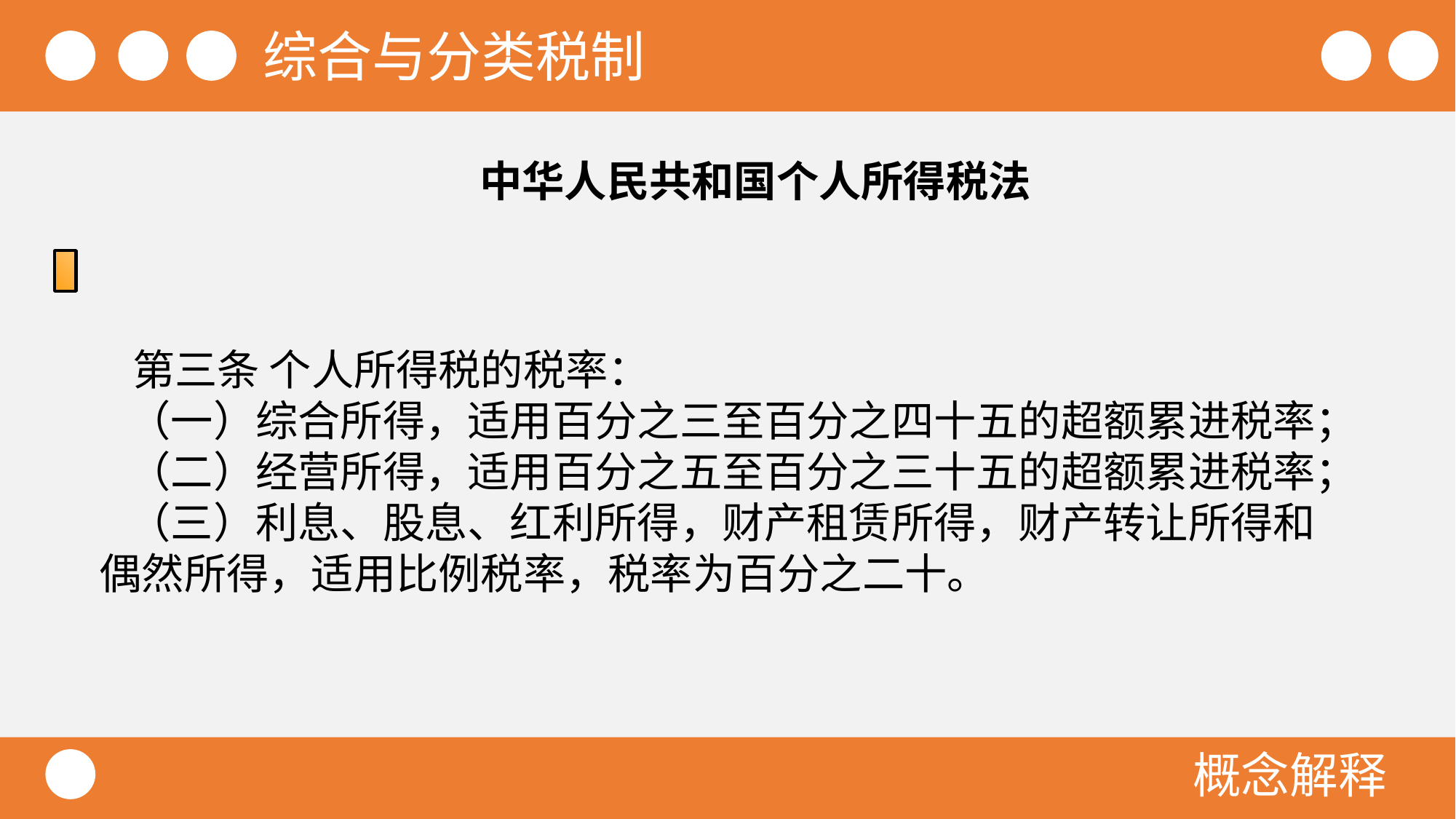

综合与分类税制

中华人民共和国个人所得税法
   第三条 个人所得税的税率：
  （一）综合所得，适用百分之三至百分之四十五的超额累进税率；
  （二）经营所得，适用百分之五至百分之三十五的超额累进税率；
  （三）利息、股息、红利所得，财产租赁所得，财产转让所得和偶然所得，适用比例税率，税率为百分之二十。

概念解释